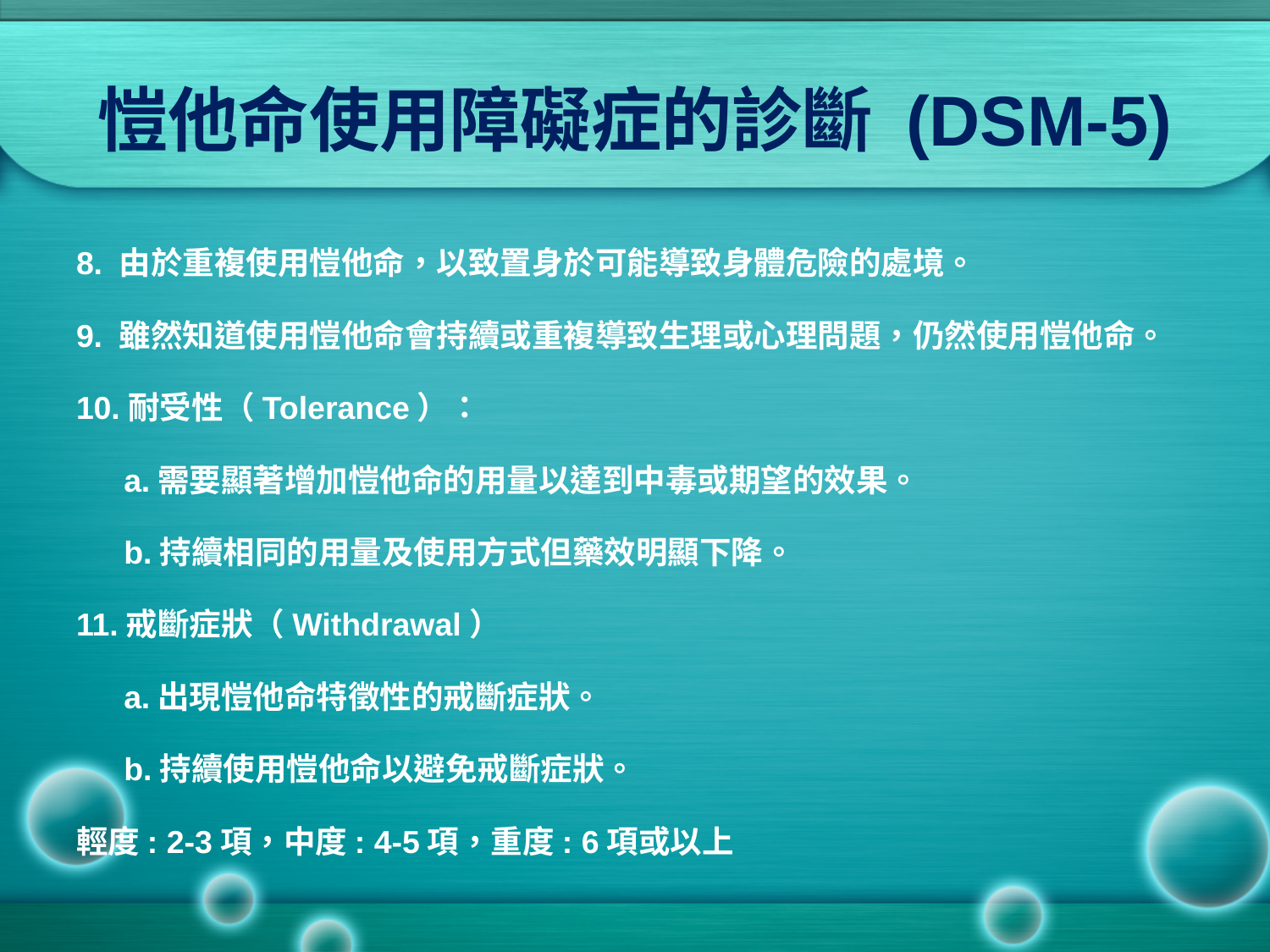

# 愷他命使用障礙症的診斷 (DSM-5)
8. 由於重複使用愷他命，以致置身於可能導致身體危險的處境。
9. 雖然知道使用愷他命會持續或重複導致生理或心理問題，仍然使用愷他命。
10.耐受性（Tolerance）：
	a.需要顯著增加愷他命的用量以達到中毒或期望的效果。
	b.持續相同的用量及使用方式但藥效明顯下降。
11.戒斷症狀（Withdrawal）
	a.出現愷他命特徵性的戒斷症狀。
	b.持續使用愷他命以避免戒斷症狀。
輕度: 2-3項，中度: 4-5項，重度: 6項或以上